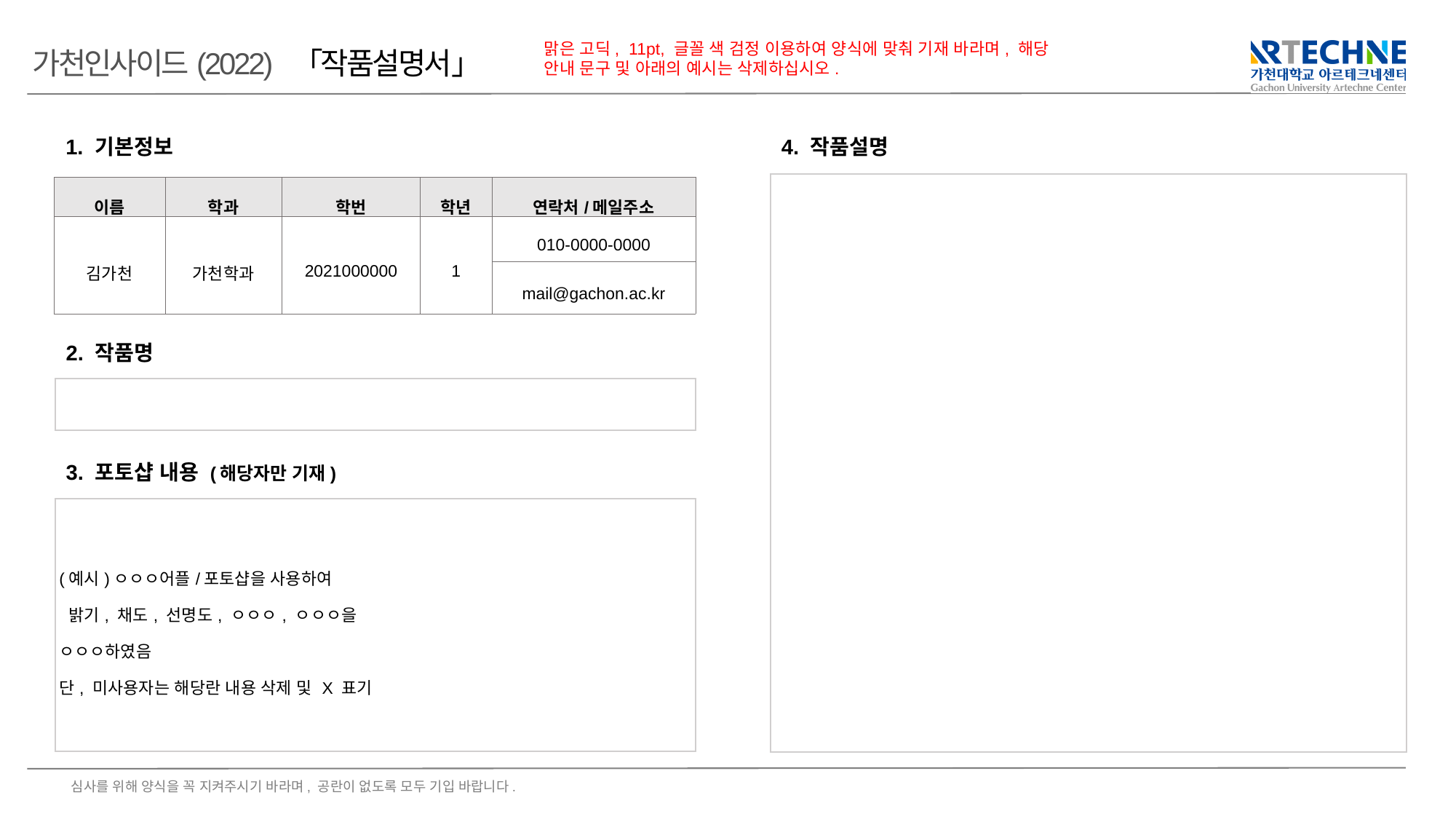

맑은 고딕,  11pt, 글꼴 색 검정 이용하여 양식에 맞춰 기재 바라며, 해당 안내 문구 및 아래의 예시는 삭제하십시오.
|  |
| --- |
| 이름 | 학과 | 학번 | 학년 | 연락처/메일주소 |
| --- | --- | --- | --- | --- |
| 김가천 | 가천학과 | 2021000000 | 1 | 010-0000-0000 |
|  |  |  |  | mail@gachon.ac.kr |
|  |
| --- |
| (예시)ㅇㅇㅇ어플/포토샵을 사용하여 밝기, 채도, 선명도, ㅇㅇㅇ, ㅇㅇㅇ을 ㅇㅇㅇ하였음 단, 미사용자는 해당란 내용 삭제 및 X 표기 |
| --- |